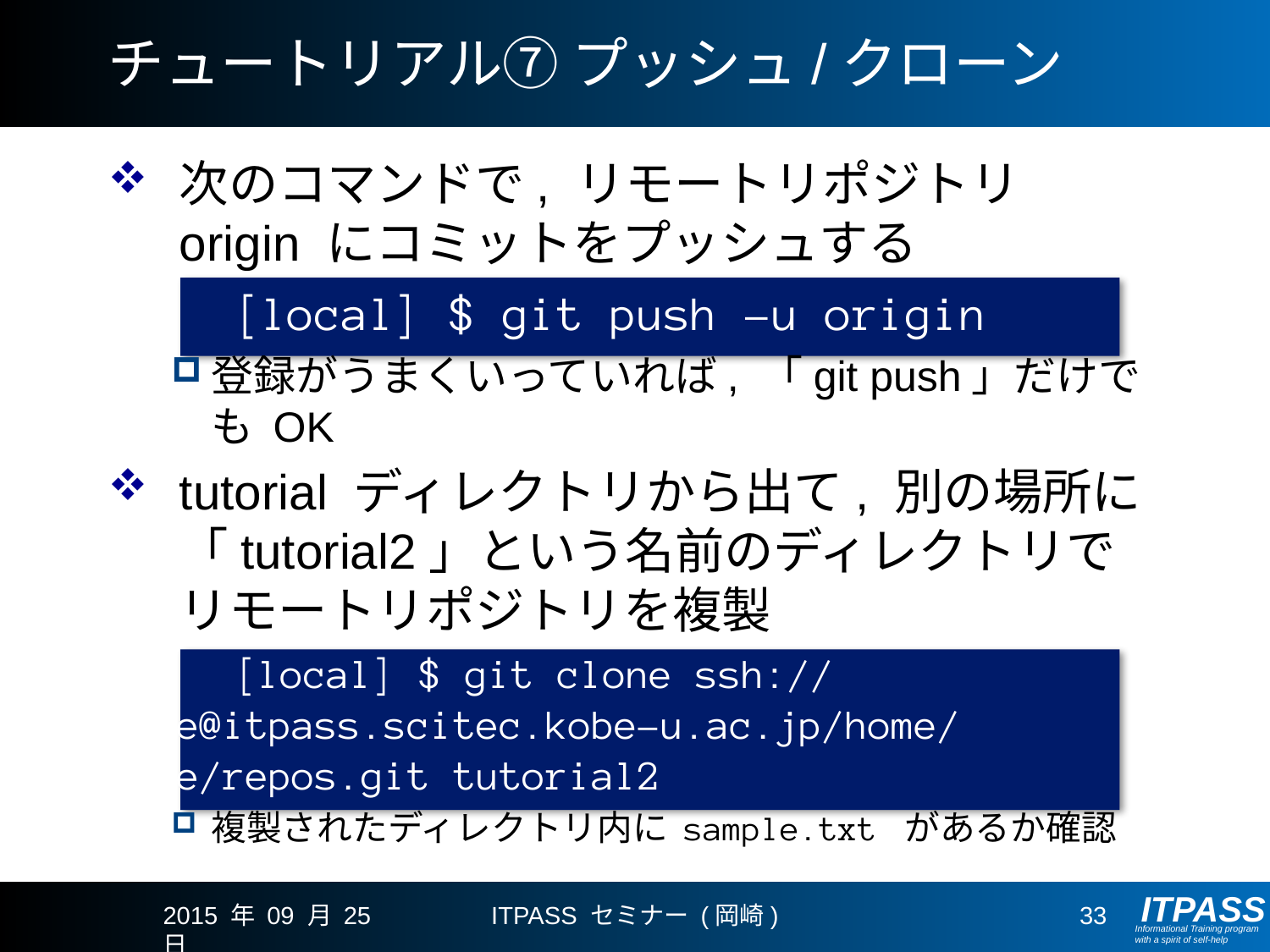

# チュートリアル⑦ プッシュ/クローン
次のコマンドで, リモートリポジトリ origin にコミットをプッシュする
	[local] $ git push –u origin
登録がうまくいっていれば, 「git push」だけでも OK
tutorial ディレクトリから出て, 別の場所に「tutorial2」という名前のディレクトリでリモートリポジトリを複製
	[local] $ git clone ssh://	hoge@itpass.scitec.kobe-u.ac.jp/home/	hoge/repos.git tutorial2
複製されたディレクトリ内に sample.txt があるか確認

2015 年 09 月 25 日
ITPASS セミナー (岡崎)
33